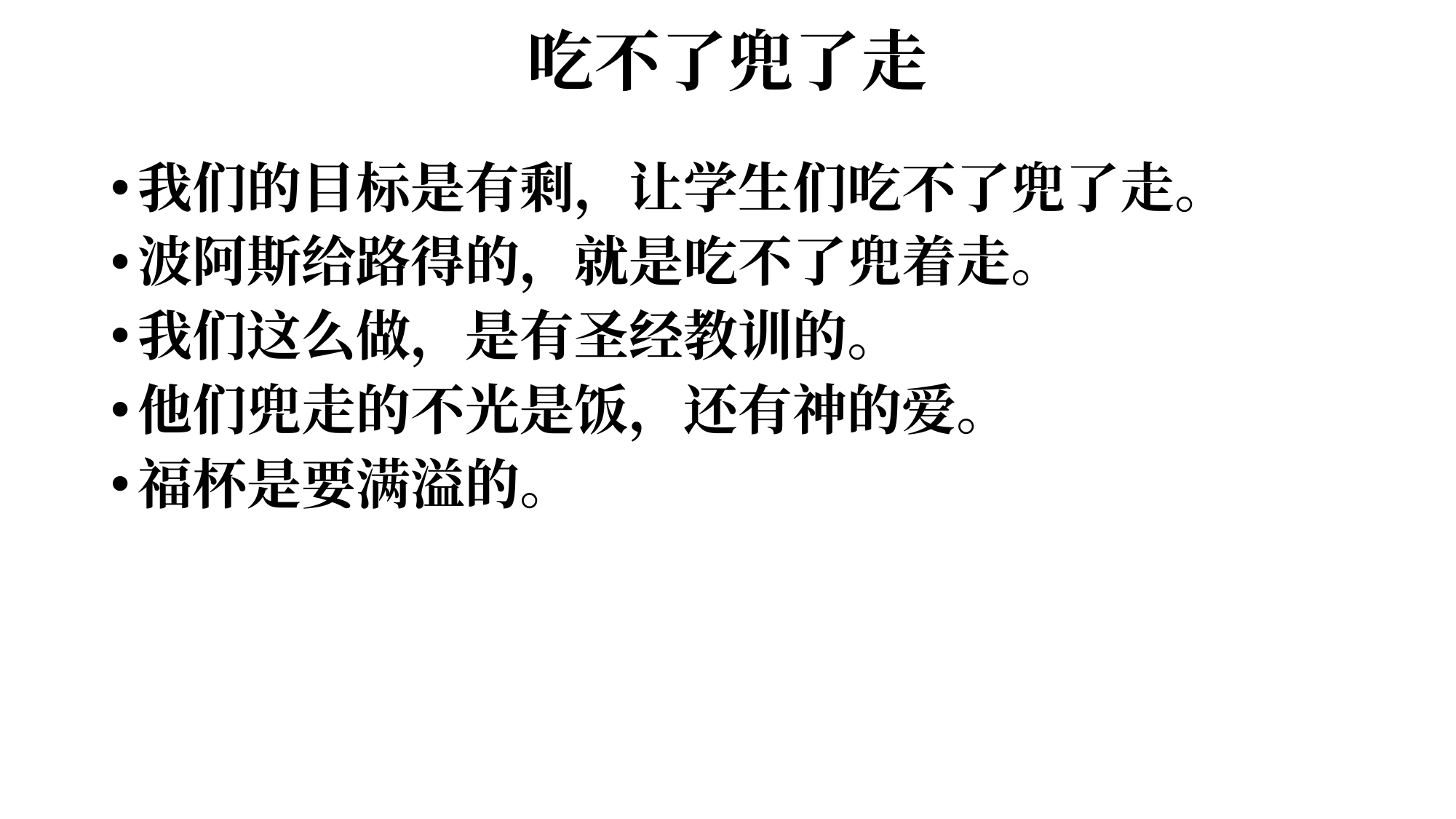

# 吃不了兜了走
我们的目标是有剩，让学生们吃不了兜了走。
波阿斯给路得的，就是吃不了兜着走。
我们这么做，是有圣经教训的。
他们兜走的不光是饭，还有神的爱。
福杯是要满溢的。